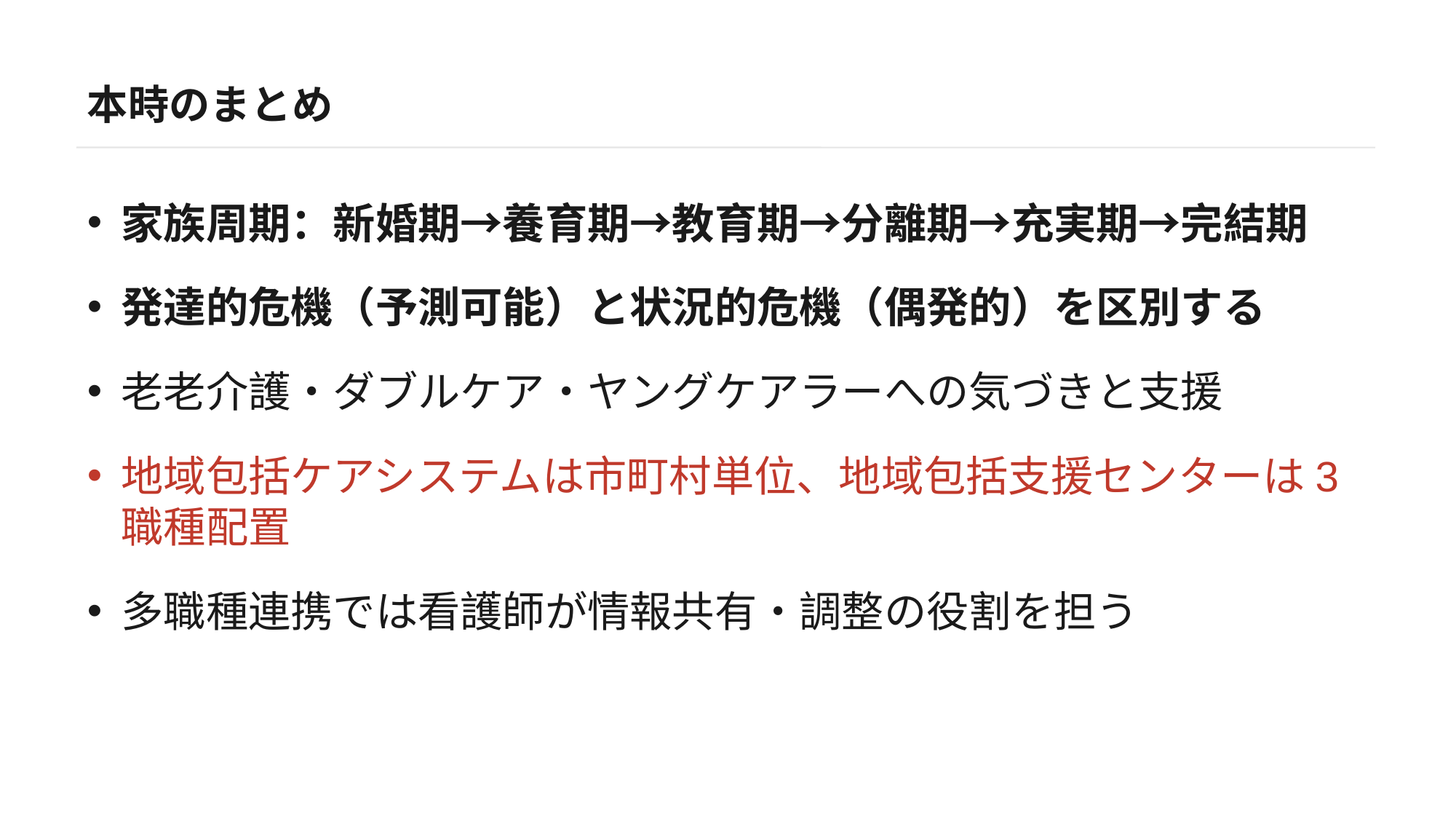

本時のまとめ

家族周期：新婚期→養育期→教育期→分離期→充実期→完結期
発達的危機（予測可能）と状況的危機（偶発的）を区別する
老老介護・ダブルケア・ヤングケアラーへの気づきと支援
地域包括ケアシステムは市町村単位、地域包括支援センターは3職種配置
多職種連携では看護師が情報共有・調整の役割を担う